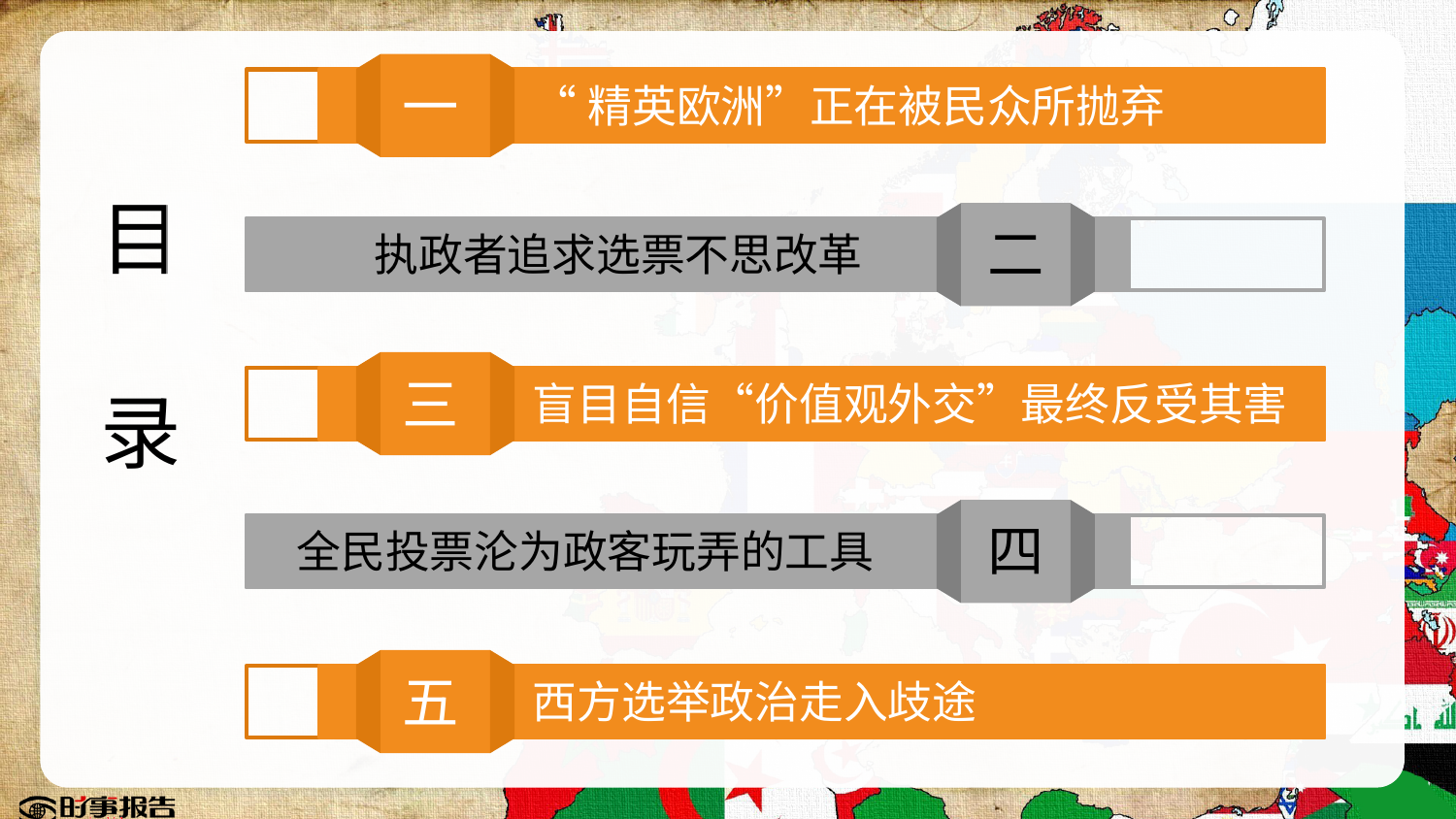

一

“精英欧洲”正在被民众所抛弃
目

录

二

执政者追求选票不思改革

三

盲目自信“价值观外交”最终反受其害

四

全民投票沦为政客玩弄的工具

五

西方选举政治走入歧途